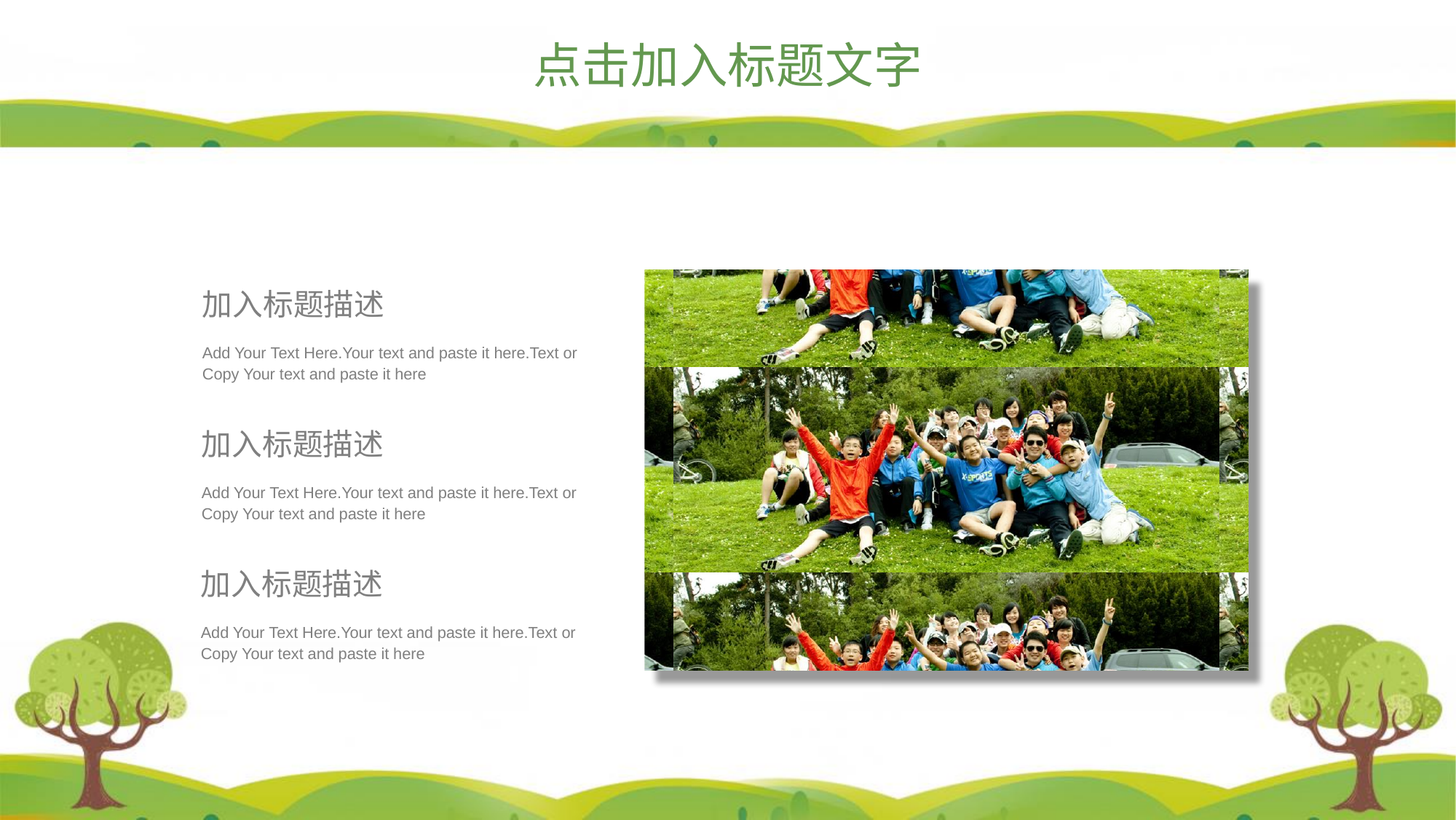

点击加入标题文字
加入标题描述

Add Your Text Here.Your text and paste it here.Text or Copy Your text and paste it here
加入标题描述
Add Your Text Here.Your text and paste it here.Text or Copy Your text and paste it here
加入标题描述
Add Your Text Here.Your text and paste it here.Text or Copy Your text and paste it here